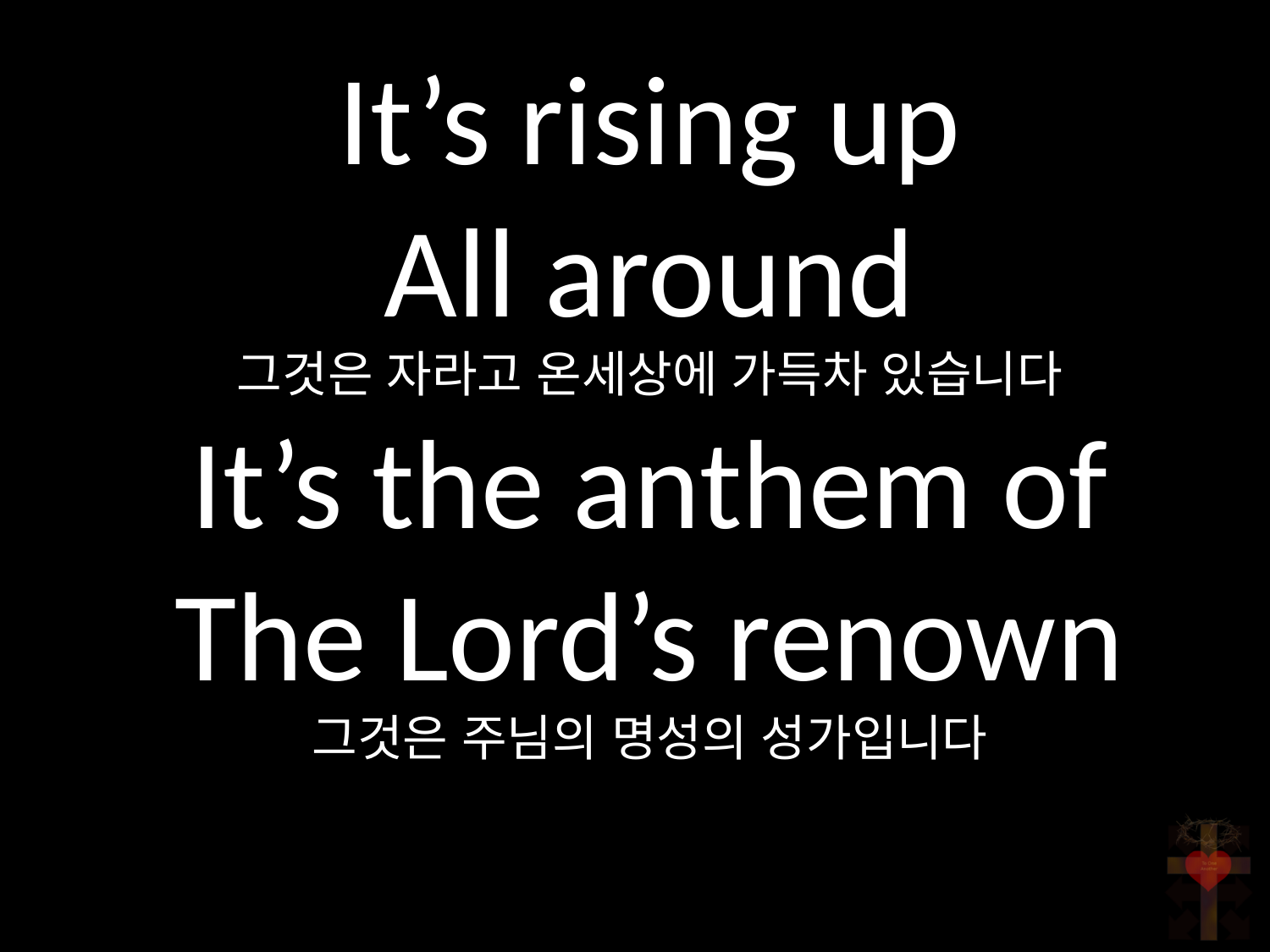

It’s rising up
All around
그것은 자라고 온세상에 가득차 있습니다
It’s the anthem of
The Lord’s renown
그것은 주님의 명성의 성가입니다